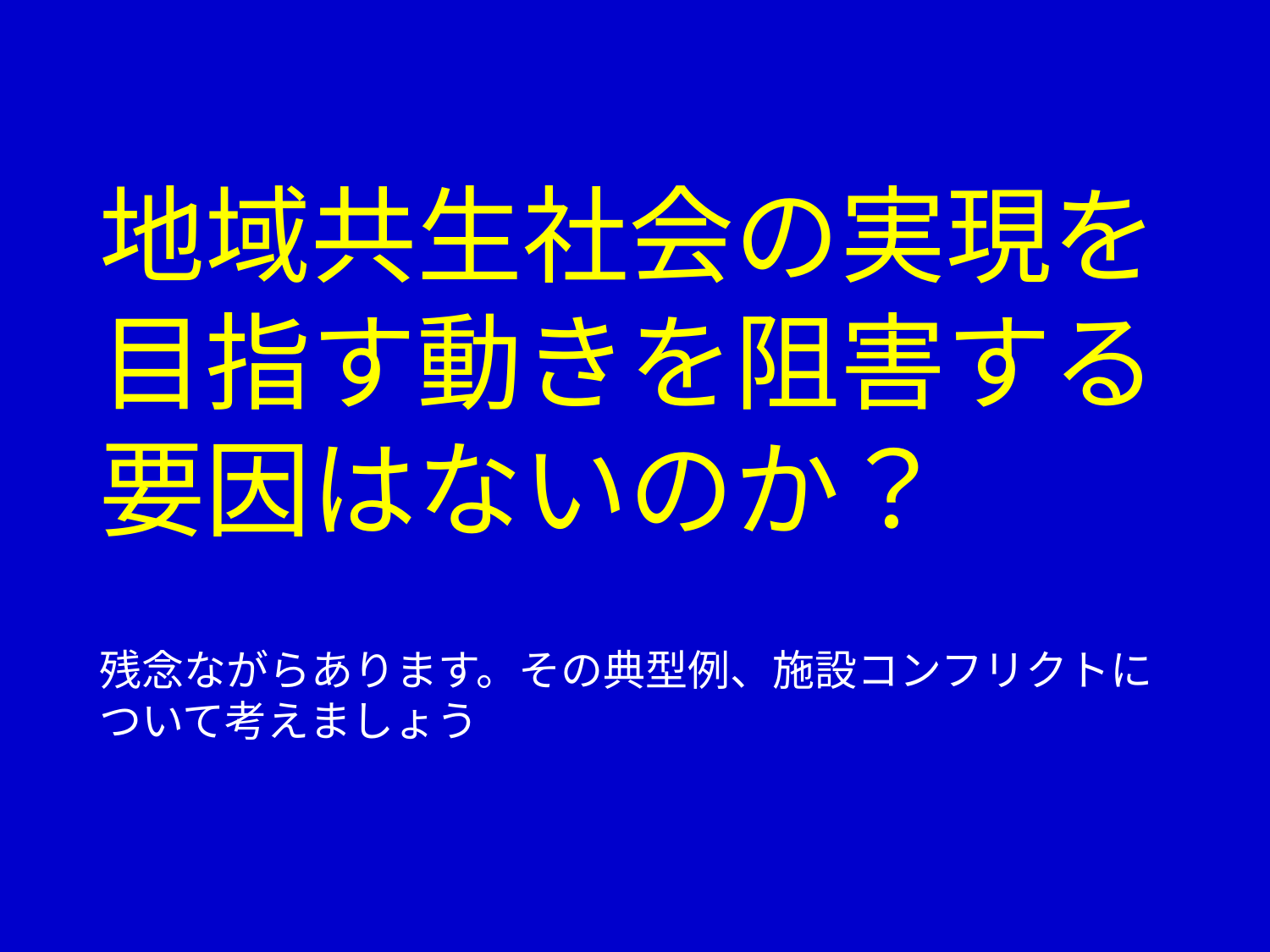

# 地域共生社会の実現を目指す動きを阻害する要因はないのか？
残念ながらあります。その典型例、施設コンフリクトについて考えましょう